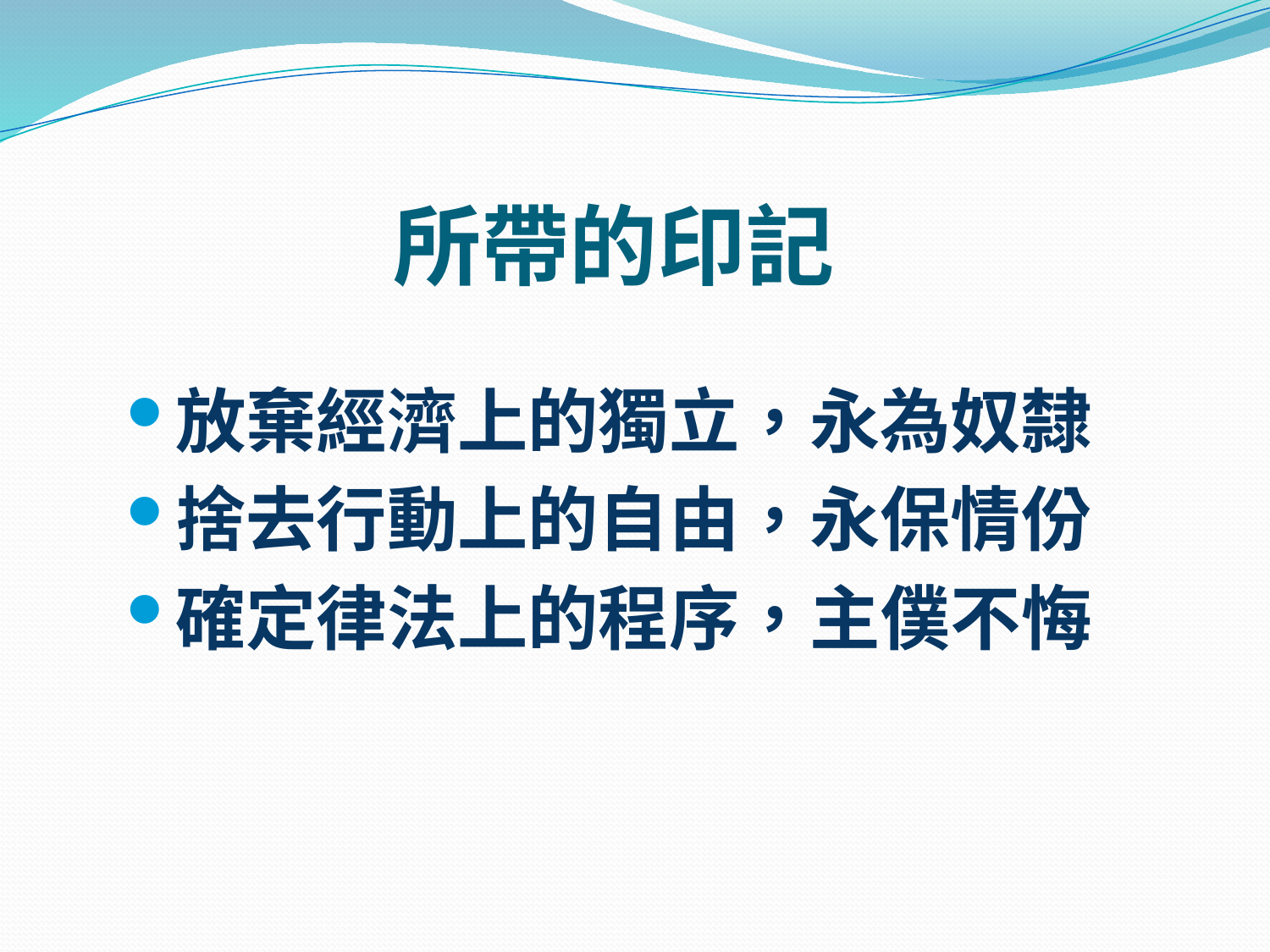

# 所帶的印記
放棄經濟上的獨立，永為奴隸
捨去行動上的自由，永保情份
確定律法上的程序，主僕不悔